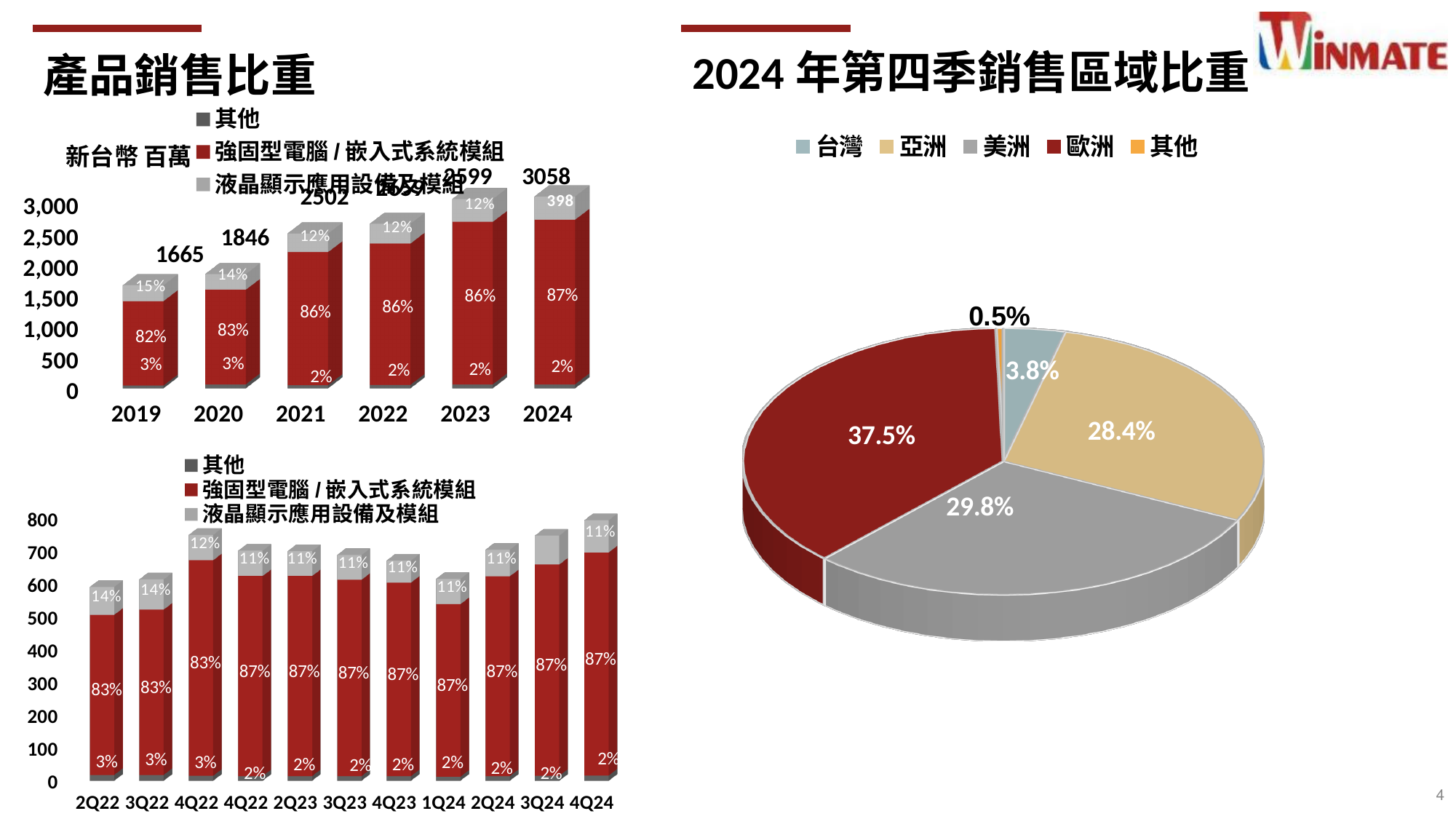

# 產品銷售比重
2024年第四季銷售區域比重

[unsupported chart]

[unsupported chart]

新台幣 百萬
3058
2599
2659
2502
1846
1665

[unsupported chart]

ˋˋ44444444444444444444n4
44
4